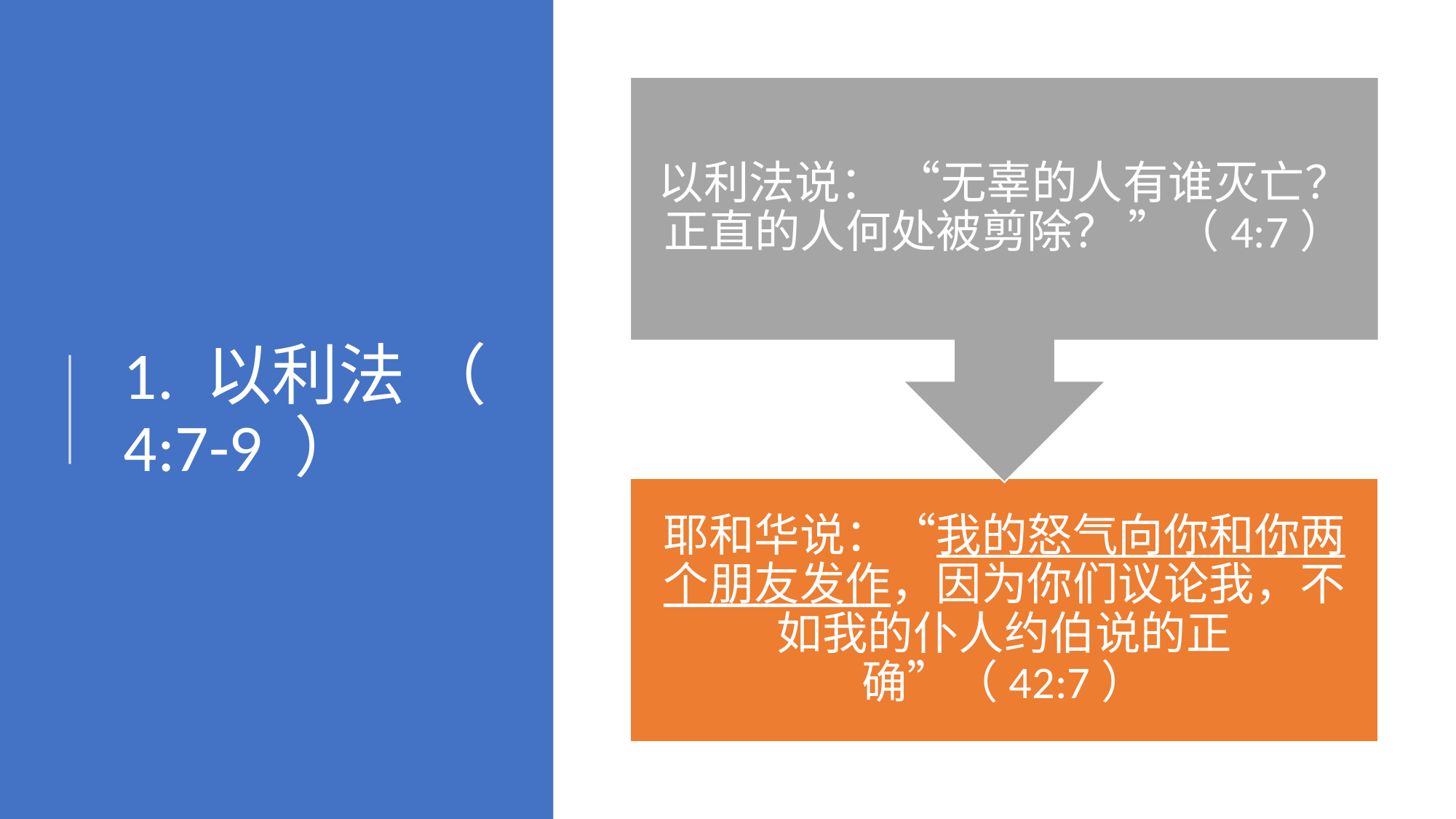

耶和华说：“我的怒气向你和你两个朋友发作，因为你们议论我，不如我的仆人约伯说的正确”（42:7）
以利法说： “无辜的人有谁灭亡？正直的人何处被剪除？ ”（4:7）
# 1. 以利法 （ 4:7-9 ）